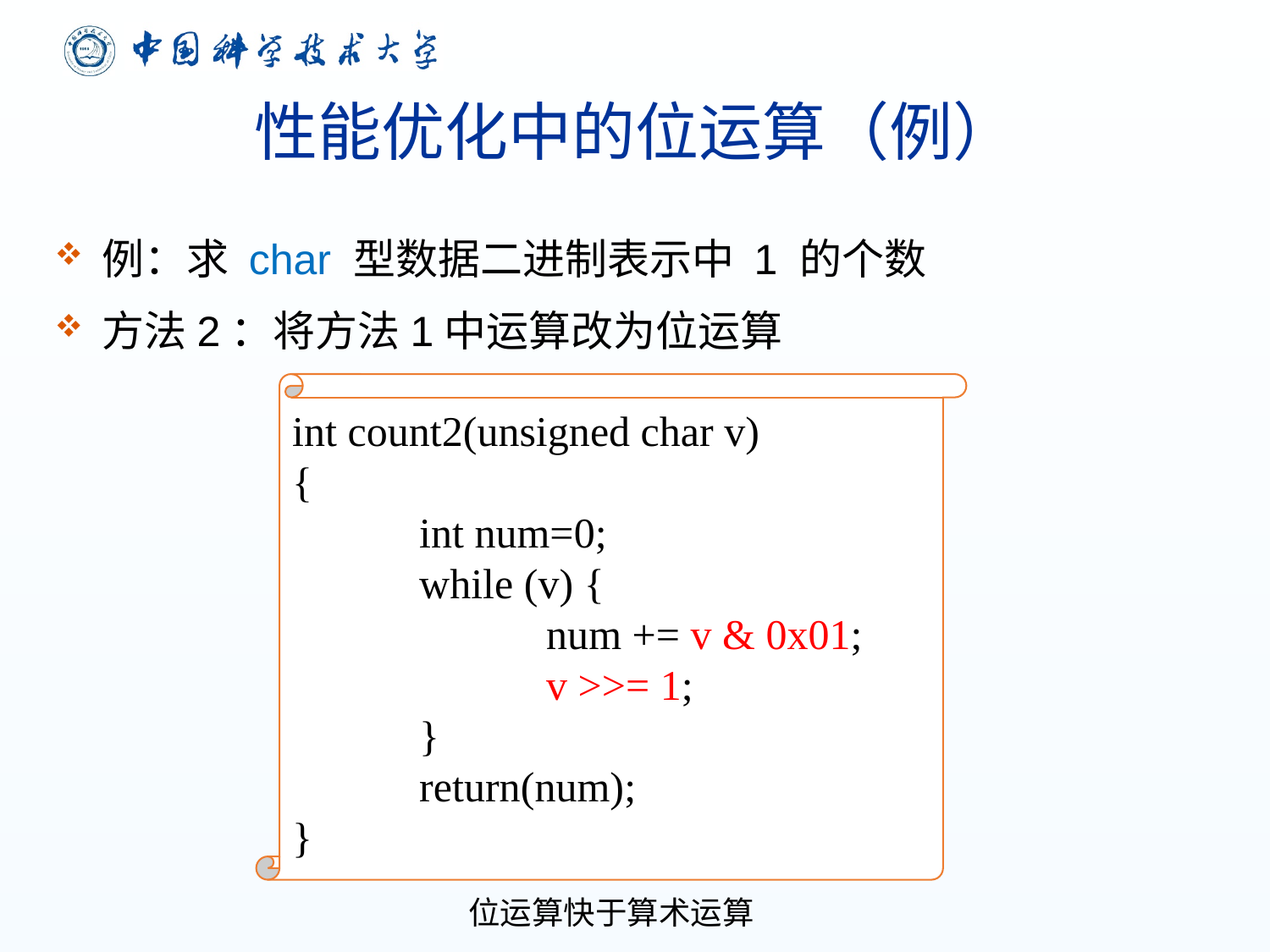

# 性能优化中的位运算（例）
例：求 char 型数据二进制表示中 1 的个数
方法2：将方法1中运算改为位运算

int count2(unsigned char v)
{
	int num=0;
	while (v) {
		num += v & 0x01;
		v >>= 1;
	}
	return(num);
}
位运算快于算术运算